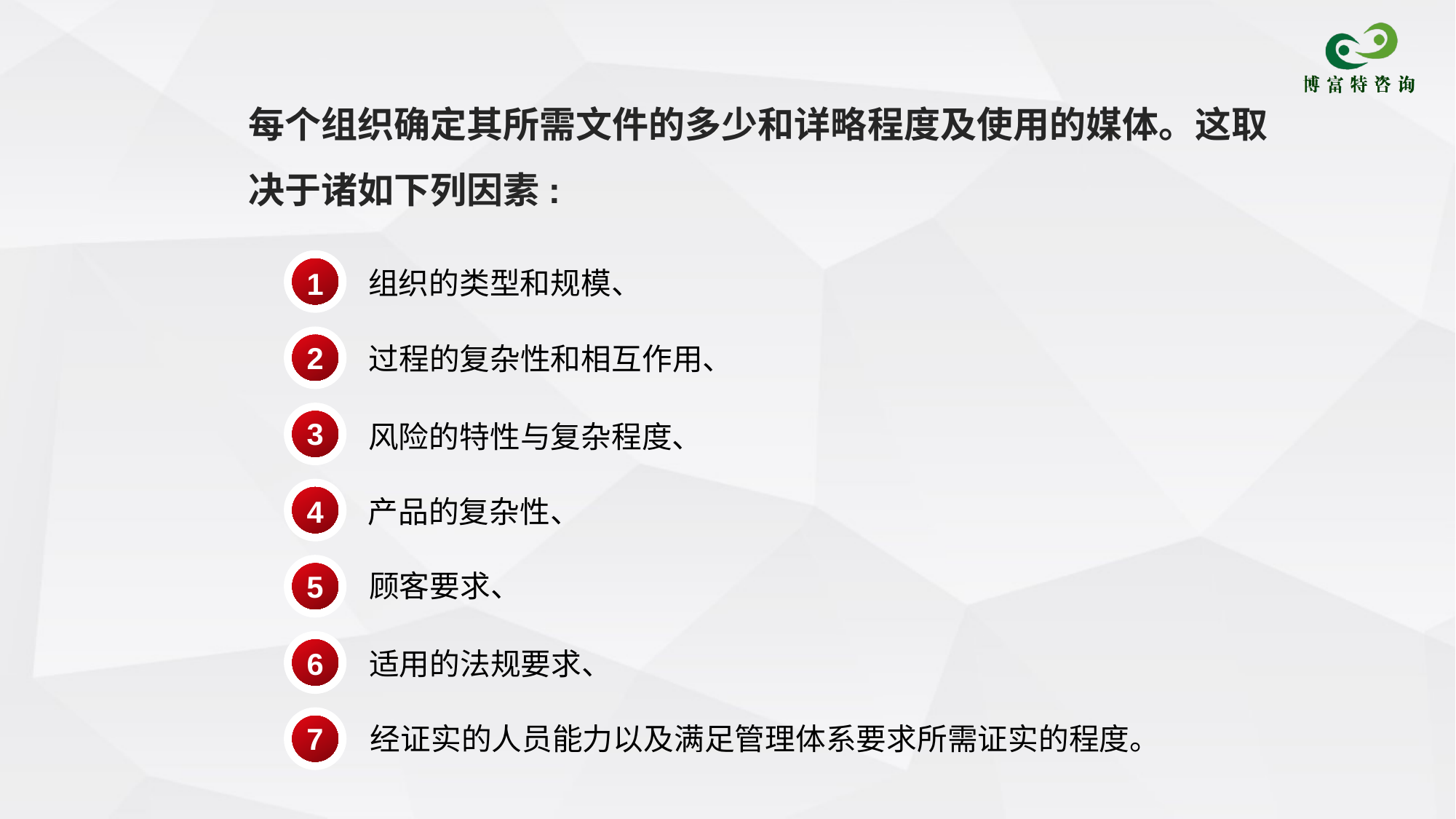

每个组织确定其所需文件的多少和详略程度及使用的媒体。这取决于诸如下列因素:

组织的类型和规模、
1

2
过程的复杂性和相互作用、

3
风险的特性与复杂程度、

4
产品的复杂性、

顾客要求、
5

6
适用的法规要求、

7
经证实的人员能力以及满足管理体系要求所需证实的程度。